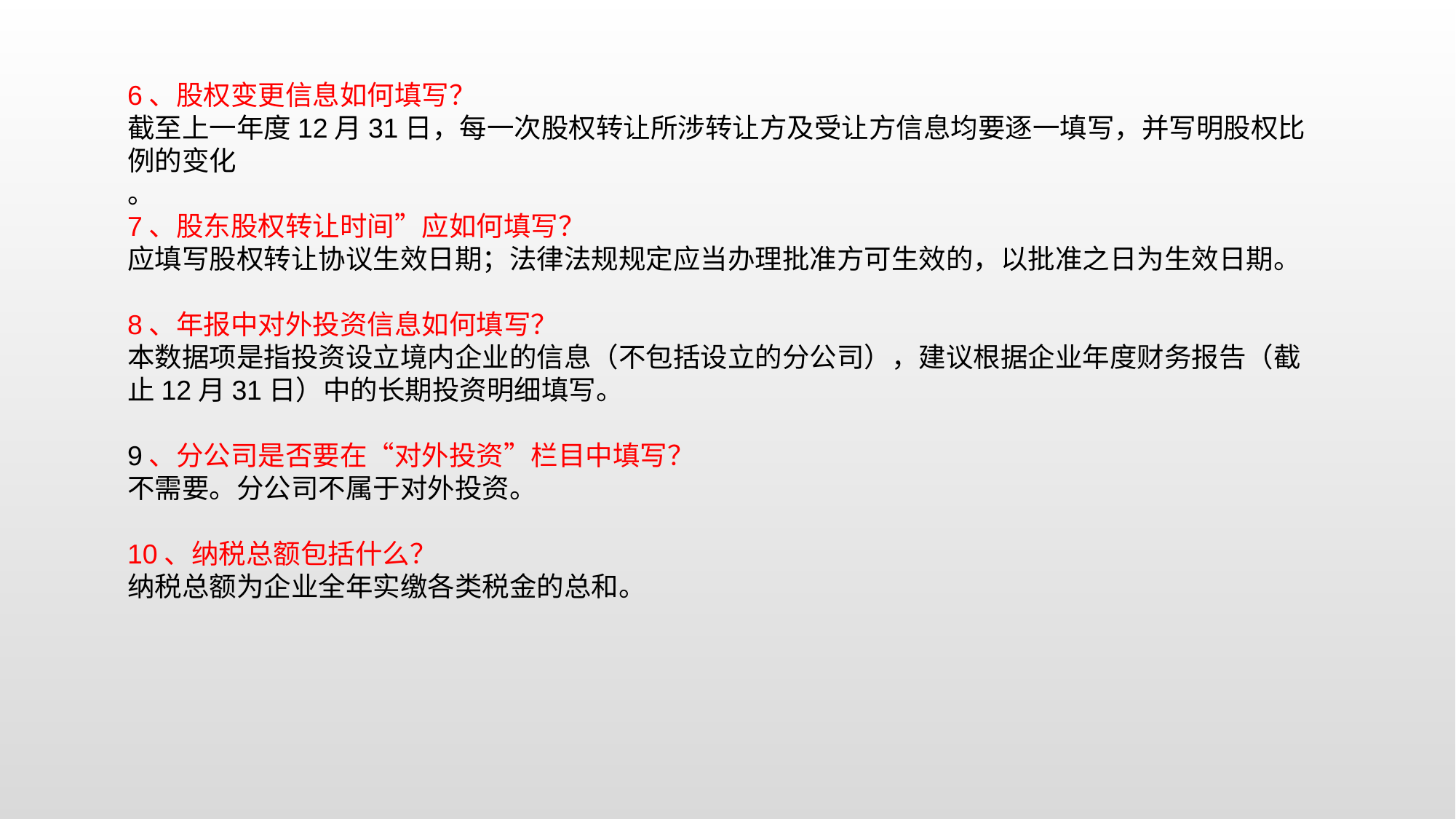

6、股权变更信息如何填写？
截至上一年度12月31日，每一次股权转让所涉转让方及受让方信息均要逐一填写，并写明股权比例的变化
。
7、股东股权转让时间”应如何填写？
应填写股权转让协议生效日期；法律法规规定应当办理批准方可生效的，以批准之日为生效日期。

8、年报中对外投资信息如何填写？
本数据项是指投资设立境内企业的信息（不包括设立的分公司），建议根据企业年度财务报告（截止12月31日）中的长期投资明细填写。

9、分公司是否要在“对外投资”栏目中填写？
不需要。分公司不属于对外投资。

10、纳税总额包括什么？
纳税总额为企业全年实缴各类税金的总和。